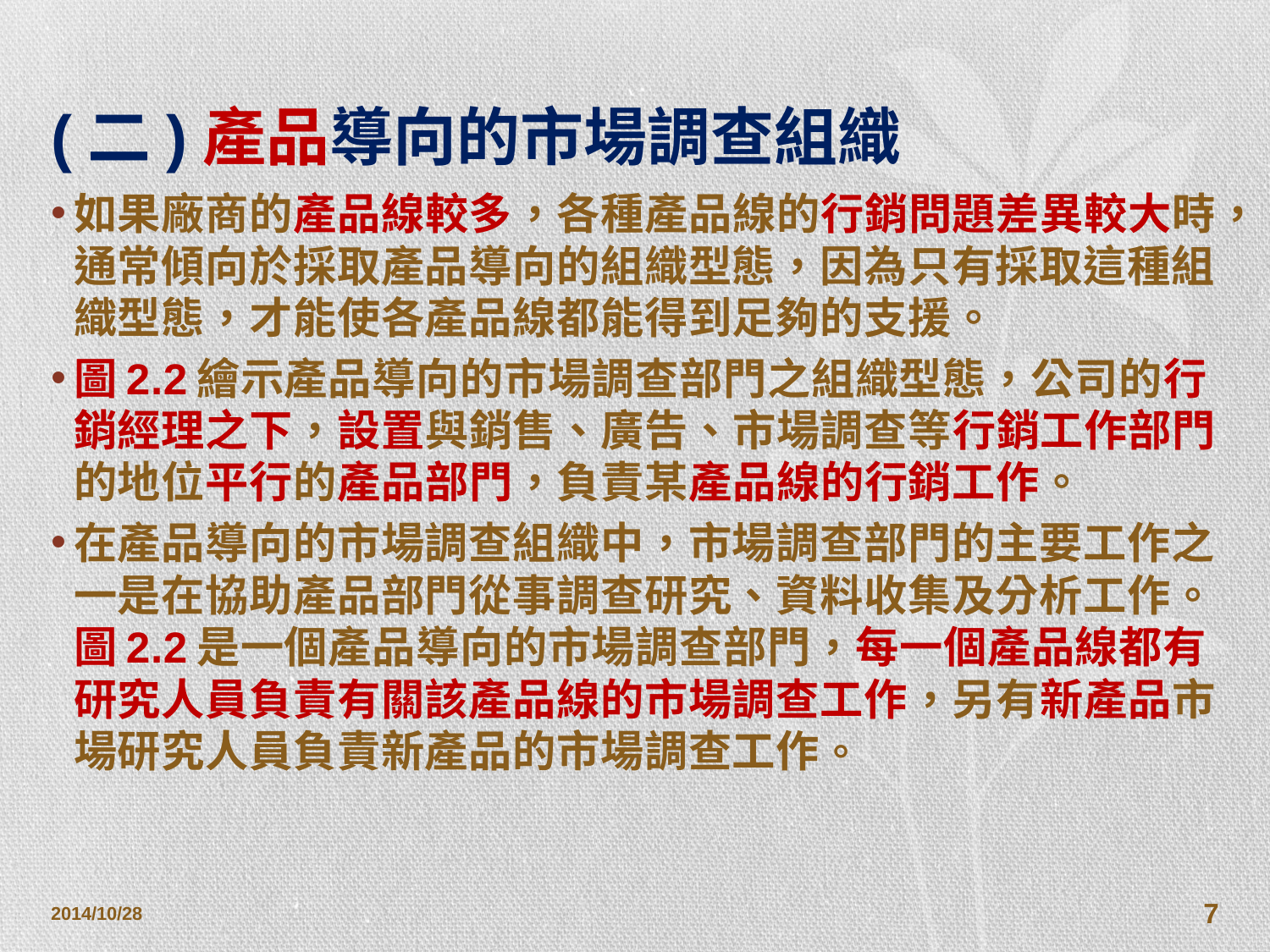

# (二)產品導向的市場調查組織
如果廠商的產品線較多，各種產品線的行銷問題差異較大時，通常傾向於採取產品導向的組織型態，因為只有採取這種組織型態，才能使各產品線都能得到足夠的支援。
圖2.2繪示產品導向的市場調查部門之組織型態，公司的行銷經理之下，設置與銷售、廣告、市場調查等行銷工作部門的地位平行的產品部門，負責某產品線的行銷工作。
在產品導向的市場調查組織中，市場調查部門的主要工作之一是在協助產品部門從事調查研究、資料收集及分析工作。圖2.2是一個產品導向的市場調查部門，每一個產品線都有研究人員負責有關該產品線的市場調查工作，另有新產品市場研究人員負責新產品的市場調查工作。
2014/10/28
7